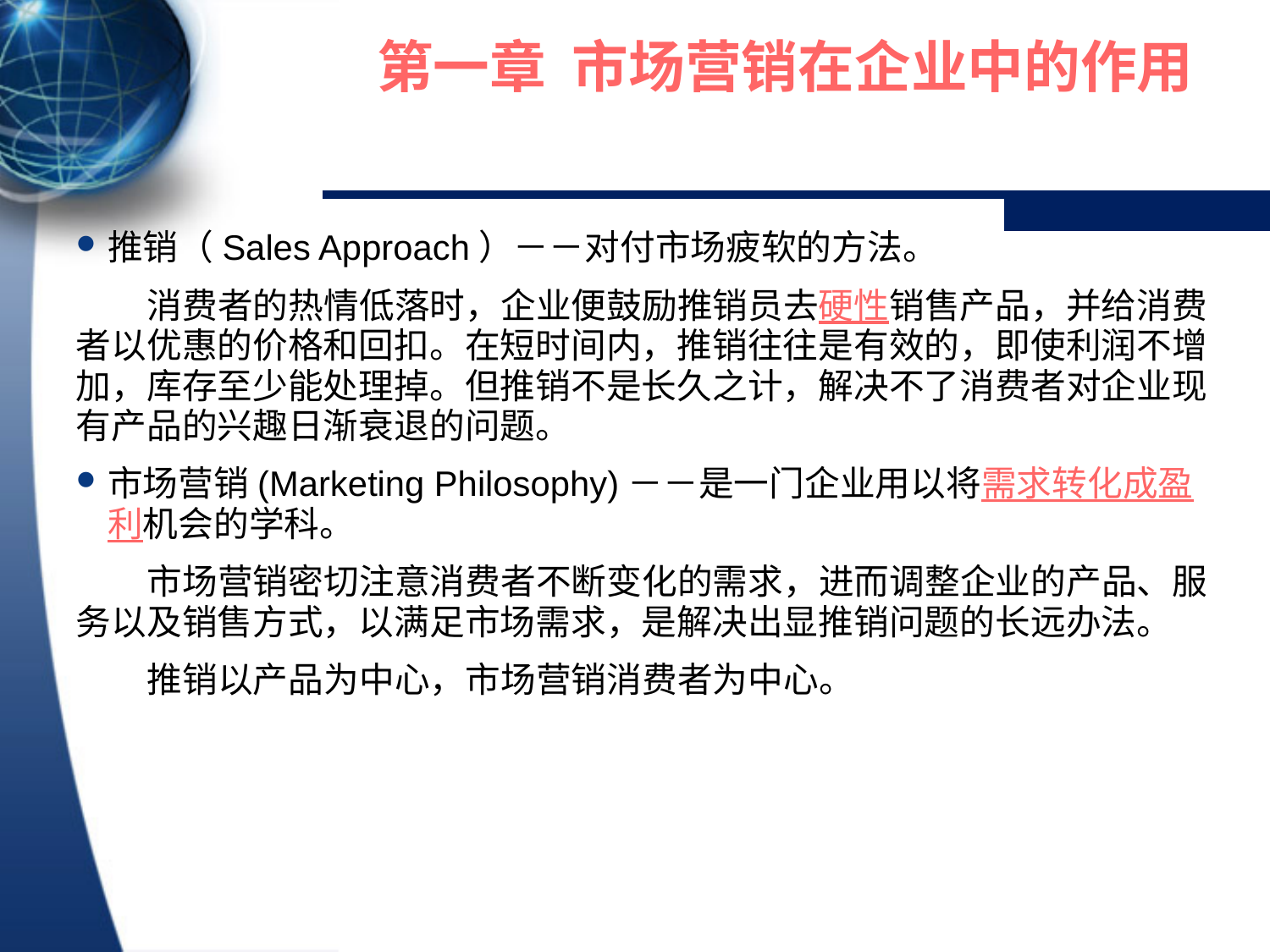

# 第一章  市场营销在企业中的作用
推销（Sales Approach）－－对付市场疲软的方法。
        消费者的热情低落时，企业便鼓励推销员去硬性销售产品，并给消费者以优惠的价格和回扣。在短时间内，推销往往是有效的，即使利润不增加，库存至少能处理掉。但推销不是长久之计，解决不了消费者对企业现有产品的兴趣日渐衰退的问题。
市场营销(Marketing Philosophy)－－是一门企业用以将需求转化成盈利机会的学科。
        市场营销密切注意消费者不断变化的需求，进而调整企业的产品、服务以及销售方式，以满足市场需求，是解决出显推销问题的长远办法。
        推销以产品为中心，市场营销消费者为中心。